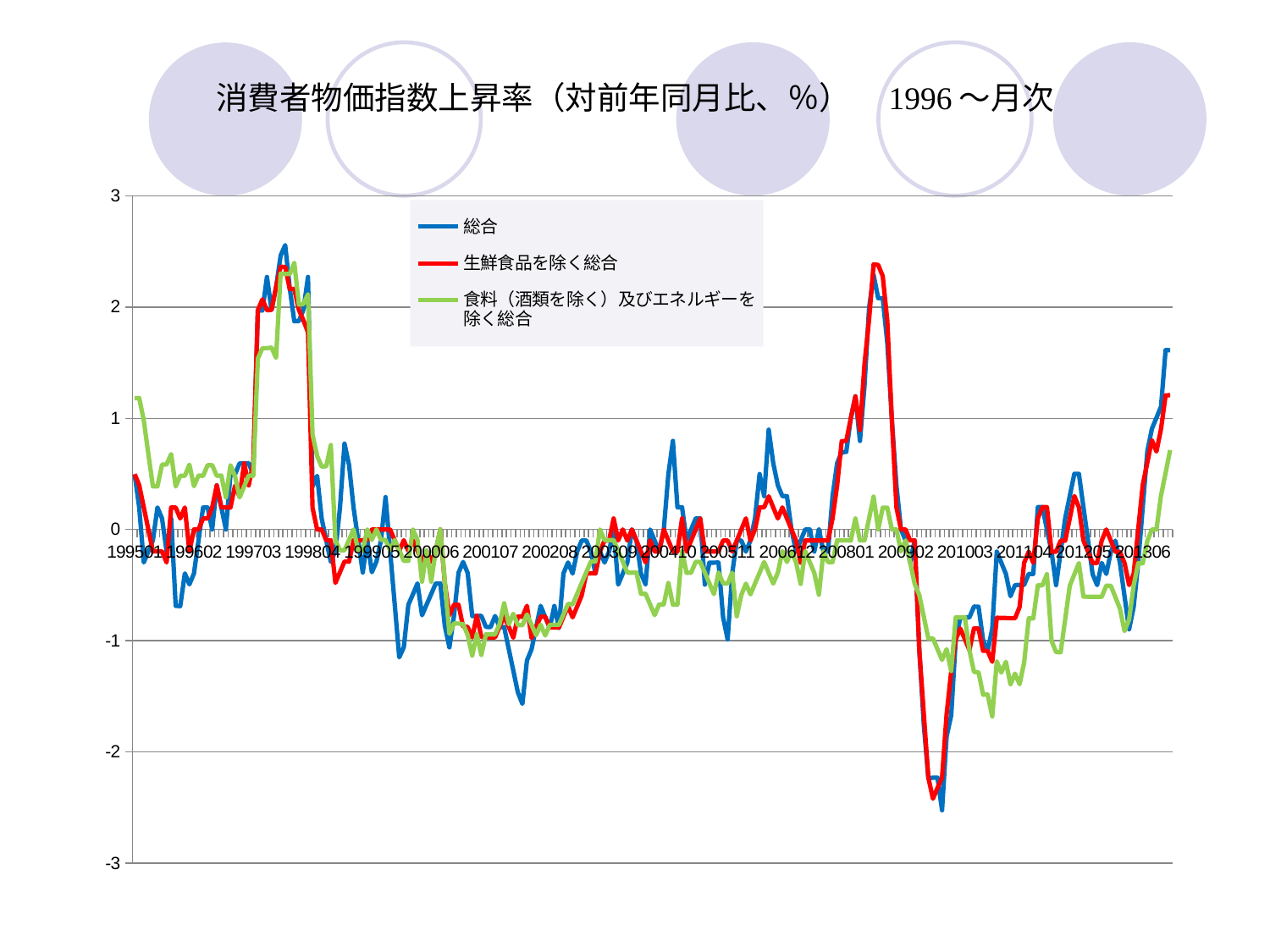

### Chart

| Category | 総合 | 生鮮食品を除く総合 | 食料（酒類を除く）及びエネルギーを除く総合 |
|---|---|---|---|
| 199501 | 0.496031746031746 | 0.49800796812749026 | 1.1799410029498554 |
| 199502 | 0.1984126984127013 | 0.398803589232309 | 1.18226600985222 |
| 199503 | -0.2964426877470329 | 0.19860973187686484 | 0.9803921568627447 |
| 199504 | -0.1972386587771232 | 0.0 | 0.6802721088435263 |
| 199505 | -0.09852216748767922 | -0.1968503937007762 | 0.3872216844143328 |
| 199506 | 0.19782393669634313 | -0.19704433497537238 | 0.3872216844143328 |
| 199507 | 0.09930486593842541 | -0.19782393669632908 | 0.5836575875486465 |
| 199508 | -0.19782393669632908 | -0.2967359050445077 | 0.5847953216374353 |
| 199509 | 0.09861932938855458 | 0.19762845849802654 | 0.6776379477250757 |
| 199510 | -0.6869479882237517 | 0.1974333662388972 | 0.3864734299516964 |
| 199511 | -0.6889763779527446 | 0.09871668311945567 | 0.4830917874396136 |
| 199512 | -0.3948667324777804 | 0.19762845849802654 | 0.4830917874396136 |
| 199601 | -0.493583415597236 | -0.1982160555004985 | 0.5830903790087406 |
| 199602 | -0.3960396039604019 | 0.0 | 0.38948393378772317 |
| 199603 | -0.09910802775025626 | 0.0 | 0.48543689320388367 |
| 199604 | 0.19762845849802654 | 0.09871668311945567 | 0.4826254826254827 |
| 199605 | 0.19723865877710914 | 0.09861932938855458 | 0.5785920925747295 |
| 199606 | 0.0 | 0.1974333662388972 | 0.5785920925747295 |
| 199607 | 0.3968253968254027 | 0.39643211100098275 | 0.48355899419729226 |
| 199608 | 0.19821605550048438 | 0.1984126984127013 | 0.4844961240310077 |
| 199609 | 0.0 | 0.19723865877710914 | 0.28846153846153566 |
| 199610 | 0.4940711462450593 | 0.19704433497537238 | 0.5774783445620737 |
| 199611 | 0.49554013875123876 | 0.3944773175542324 | 0.4807692307692308 |
| 199612 | 0.5946481665014812 | 0.2958579881656779 | 0.28846153846153566 |
| 199701 | 0.5952380952381037 | 0.5958291956305805 | 0.3864734299516964 |
| 199702 | 0.5964214711729705 | 0.39721946375371553 | 0.4849660523763337 |
| 199703 | 0.496031746031746 | 0.5946481665014812 | 0.4830917874396136 |
| 199704 | 1.9723865877712041 | 1.9723865877712041 | 1.5369836695485197 |
| 199705 | 1.968503937007874 | 2.068965517241375 | 1.6299137104506258 |
| 199706 | 2.2704837117472834 | 1.970443349753695 | 1.6299137104506258 |
| 199707 | 1.9762845849802382 | 1.974333662388944 | 1.6361886429258796 |
| 199708 | 2.176063303659744 | 2.178217821782181 | 1.542912246865954 |
| 199709 | 2.463054187192119 | 2.362204724409455 | 2.301054650047944 |
| 199710 | 2.556538839724674 | 2.3598820058996957 | 2.2966507177033546 |
| 199711 | 2.1696252465483132 | 2.161100196463657 | 2.2966507177033546 |
| 199712 | 1.8719211822660156 | 2.1632251720747333 | 2.3969319271332683 |
| 199801 | 1.8737672583826341 | 1.974333662388944 | 2.0211742059672715 |
| 199802 | 1.9762845849802382 | 1.879327398615238 | 2.027027027027037 |
| 199803 | 2.2704837117472834 | 1.773399014778322 | 2.115384615384618 |
| 199804 | 0.3868471953578256 | 0.19342359767890582 | 0.8514664143803137 |
| 199805 | 0.4826254826254827 | 0.0 | 0.660377358490569 |
| 199806 | 0.09652509652510478 | 0.0 | 0.5660377358490513 |
| 199807 | -0.09689922480620981 | -0.09680542110357636 | 0.5681818181818264 |
| 199808 | -0.290416263310743 | -0.09689922480620981 | 0.759734093067424 |
| 199809 | -0.19230769230769504 | -0.4807692307692308 | -0.09372071227742133 |
| 199810 | 0.19175455417066428 | -0.3842459173871197 | -0.18709073900842182 |
| 199811 | 0.7722007722007836 | -0.28846153846153566 | -0.18709073900842182 |
| 199812 | 0.5802707930367448 | -0.2887391722810504 | -0.09363295880149287 |
| 199901 | 0.1936108422071664 | -0.09680542110357636 | 0.0 |
| 199902 | -0.09689922480620981 | -0.09708737864077117 | -0.18921475875118537 |
| 199903 | -0.386100386100378 | -0.09680542110357636 | -0.18832391713747923 |
| 199904 | -0.09633911368014862 | -0.09652509652509111 | 0.0 |
| 199905 | -0.3842459173871197 | 0.0 | -0.09372071227742133 |
| 199906 | -0.28929604628736466 | 0.0 | 0.0 |
| 199907 | -0.0969932104752612 | 0.0 | -0.09416195856874629 |
| 199908 | 0.2912621359223273 | 0.0 | -0.09425070688029628 |
| 199909 | -0.19267822736031098 | 0.0 | -0.18761726078798194 |
| 199910 | -0.6698564593301467 | -0.09643201542913069 | -0.09372071227742133 |
| 199911 | -1.149425287356324 | -0.19286403085824771 | -0.1874414245548294 |
| 199912 | -1.0576923076923017 | -0.09652509652509111 | -0.28116213683223734 |
| 200001 | -0.6763285024154619 | -0.19379844961240597 | -0.2830188679245259 |
| 200002 | -0.5819592628515948 | -0.09718172983479931 | 0.0 |
| 200003 | -0.4844961240310077 | -0.19379844961240597 | -0.09433962264150407 |
| 200004 | -0.771456123432977 | -0.2898550724637654 | -0.4690431519699813 |
| 200005 | -0.6750241080038603 | -0.1930501930501821 | -0.18761726078798194 |
| 200006 | -0.5802707930367584 | -0.2898550724637654 | -0.4690431519699813 |
| 200007 | -0.48543689320388367 | -0.19379844961240597 | -0.18850141376059257 |
| 200008 | -0.48402710551790906 | 0.0 | 0.0 |
| 200009 | -0.8687258687258608 | -0.4830917874396136 | -0.46992481203007536 |
| 200010 | -1.0597302504816895 | -0.7722007722007698 | -0.9380863039399623 |
| 200011 | -0.7751937984496099 | -0.6763285024154619 | -0.8450704225352169 |
| 200012 | -0.38872691933917 | -0.6763285024154619 | -0.8458646616541406 |
| 200101 | -0.29182879377431653 | -0.8737864077669959 | -0.851466414380327 |
| 200102 | -0.39024390243902995 | -0.8754863813229483 | -0.9478672985781995 |
| 200103 | -0.77896786757546 | -0.9708737864077669 | -1.1331444759206826 |
| 200104 | -0.7774538386783397 | -0.7751937984496099 | -0.9425070688030162 |
| 200105 | -0.7766990291262111 | -0.9671179883945843 | -1.1278195488721825 |
| 200106 | -0.8754863813229483 | -0.9689922480620154 | -0.9425070688030162 |
| 200107 | -0.8780487804878105 | -0.9708737864077669 | -0.944287063267233 |
| 200108 | -0.7782101167315147 | -0.969932104752667 | -0.9433962264150947 |
| 200109 | -0.8763388510224007 | -0.8737864077669959 | -0.8498583569405155 |
| 200110 | -0.8763388510224007 | -0.7782101167315147 | -0.6628787878787776 |
| 200111 | -1.0742187500000084 | -0.8754863813229483 | -0.8522727272727192 |
| 200112 | -1.2682926829268266 | -0.9727626459143969 | -0.7582938388625566 |
| 200201 | -1.4634146341463417 | -0.7835455435847183 | -0.8587786259541907 |
| 200202 | -1.567091087169435 | -0.7850834151128666 | -0.8612440191387618 |
| 200203 | -1.1776251226692864 | -0.6862745098039241 | -0.7640878701050596 |
| 200204 | -1.077375122428986 | -0.9765624999999998 | -0.8563273073263479 |
| 200205 | -0.880626223091982 | -0.8789062500000058 | -0.9505703422053232 |
| 200206 | -0.6869479882237517 | -0.782778864970643 | -0.8563273073263479 |
| 200207 | -0.7874015748031469 | -0.7843137254901933 | -0.9532888465204958 |
| 200208 | -0.8823529411764759 | -0.8814887365328027 | -0.8571428571428626 |
| 200209 | -0.6876227897838928 | -0.8814887365328027 | -0.8571428571428626 |
| 200210 | -0.88408644400785 | -0.8823529411764759 | -0.8579599618684517 |
| 200211 | -0.3948667324777804 | -0.7850834151128666 | -0.7640878701050596 |
| 200212 | -0.2964426877470329 | -0.6876227897838928 | -0.668576886341932 |
| 200301 | -0.3960396039604019 | -0.7897334649555746 | -0.6737247353224286 |
| 200302 | -0.19900497512438092 | -0.6923837784371797 | -0.5791505791505739 |
| 200303 | -0.09930486593843957 | -0.5923000987166772 | -0.4812319538017323 |
| 200304 | -0.09900990099009346 | -0.3944773175542465 | -0.38387715930902677 |
| 200305 | -0.1974333662388972 | -0.394088669950745 | -0.2879078694817632 |
| 200306 | -0.39525691699605325 | -0.3944773175542465 | -0.2879078694817632 |
| 200307 | -0.1984126984127013 | -0.19762845849802654 | 0.0 |
| 200308 | -0.2967359050445077 | -0.09881422924902032 | -0.09606147934677654 |
| 200309 | -0.19782393669632908 | -0.09881422924902032 | -0.09606147934677654 |
| 200310 | 0.0 | 0.0989119683481786 | -0.09615384615384072 |
| 200311 | -0.49554013875123876 | -0.09891196834816456 | -0.19249278152069577 |
| 200312 | -0.3964321110009969 | 0.0 | -0.28846153846153566 |
| 200401 | -0.2982107355864783 | -0.09950248756218344 | -0.38759689922481205 |
| 200402 | 0.0 | 0.0 | -0.38834951456311234 |
| 200403 | -0.0994035785288214 | -0.09930486593843957 | -0.3868471953578394 |
| 200404 | -0.3964321110009969 | -0.1980198019802009 | -0.5780346820809193 |
| 200405 | -0.49455984174085094 | -0.2967359050445077 | -0.5774783445620871 |
| 200406 | 0.0 | -0.09900990099009346 | -0.6737247353224286 |
| 200407 | -0.0994035785288214 | -0.1980198019802009 | -0.769971126082783 |
| 200408 | -0.1984126984127013 | -0.19782393669632908 | -0.6730769230769258 |
| 200409 | 0.0 | 0.0 | -0.6730769230769258 |
| 200410 | 0.49554013875123876 | -0.09881422924902032 | -0.4812319538017323 |
| 200411 | 0.796812749003981 | -0.1980198019802009 | -0.6750241080038603 |
| 200412 | 0.19900497512438092 | -0.19782393669632908 | -0.6750241080038603 |
| 200501 | 0.1994017946161544 | 0.09960159362549238 | -0.19455252918288216 |
| 200502 | -0.09970089730807018 | -0.1992031872509989 | -0.3898635477582764 |
| 200503 | 0.0 | -0.0994035785288214 | -0.38834951456311234 |
| 200504 | 0.09950248756218344 | 0.0 | -0.2906976744186019 |
| 200505 | 0.09940357852883552 | 0.09920634920635771 | -0.290416263310743 |
| 200506 | -0.496031746031746 | -0.1982160555004985 | -0.38759689922481205 |
| 200507 | -0.29850746268656436 | -0.1984126984127013 | -0.4849660523763337 |
| 200508 | -0.2982107355864783 | -0.1982160555004985 | -0.5808325266214853 |
| 200509 | -0.29732408325075493 | -0.19782393669632908 | -0.387221684414319 |
| 200510 | -0.7889546351084927 | -0.09891196834816456 | -0.48355899419729226 |
| 200511 | -0.9881422924901186 | -0.09920634920634357 | -0.48543689320388367 |
| 200512 | -0.39721946375372974 | -0.1982160555004985 | -0.38834951456311234 |
| 200601 | -0.09950248756218344 | -0.09950248756218344 | -0.7797270955165668 |
| 200602 | -0.09980039920160533 | 0.0 | -0.5870841487279921 |
| 200603 | -0.19900497512438092 | 0.09950248756218344 | -0.48732943469785606 |
| 200604 | -0.0994035785288214 | -0.09920634920634357 | -0.5830903790087545 |
| 200605 | 0.09930486593842541 | 0.0 | -0.48543689320388367 |
| 200606 | 0.4985044865403789 | 0.19860973187686484 | -0.3891050583657506 |
| 200607 | 0.29940119760478767 | 0.19880715705765692 | -0.2923976608187108 |
| 200608 | 0.8973080757726876 | 0.2979145978152904 | -0.38948393378773694 |
| 200609 | 0.5964214711729705 | 0.19821605550048438 | -0.48590864917395543 |
| 200610 | 0.39761431411531395 | 0.09900990099009346 | -0.38872691933917 |
| 200611 | 0.29940119760478767 | 0.19860973187686484 | -0.19512195121951487 |
| 200612 | 0.2991026919242247 | 0.09930486593842541 | -0.2923976608187108 |
| 200701 | 0.0 | 0.0 | -0.19646365422397138 |
| 200702 | -0.19980019980018843 | -0.09980039920160533 | -0.29527559055117825 |
| 200703 | -0.09970089730807018 | -0.2982107355864783 | -0.4897159647404508 |
| 200704 | 0.0 | -0.09930486593843957 | -0.1955034213098757 |
| 200705 | 0.0 | -0.09910802775025626 | -0.2926829268292657 |
| 200706 | -0.1984126984127013 | -0.09910802775025626 | -0.39062500000000566 |
| 200707 | 0.0 | -0.09920634920634357 | -0.5865102639296128 |
| 200708 | -0.19762845849802654 | -0.09900990099009346 | -0.1955034213098757 |
| 200709 | -0.19762845849802654 | -0.09891196834816456 | -0.2929687500000112 |
| 200710 | 0.2970297029702944 | 0.0989119683481786 | -0.2926829268292657 |
| 200711 | 0.5970149253731285 | 0.39643211100098275 | -0.09775171065493088 |
| 200712 | 0.6958250497017922 | 0.793650793650791 | -0.09775171065493088 |
| 200801 | 0.6972111553784749 | 0.796812749003981 | -0.09842519685038814 |
| 200802 | 1.001001001001001 | 0.9990009990009988 | -0.0987166831194416 |
| 200803 | 1.1976047904191636 | 1.1964107676969125 | 0.09842519685040217 |
| 200804 | 0.7960199004975097 | 0.894632206759449 | -0.09794319294808454 |
| 200805 | 1.2896825396825373 | 1.488095238095238 | -0.09784735812133911 |
| 200806 | 1.9880715705765417 | 1.8849206349206407 | 0.09803921568626894 |
| 200807 | 2.2885572139303463 | 2.3833167825223374 | 0.29498525073746046 |
| 200808 | 2.0792079207920735 | 2.378592666005938 | 0.0 |
| 200809 | 2.0792079207920735 | 2.277227722772276 | 0.19588638589618304 |
| 200810 | 1.678183613030605 | 1.877470355731217 | 0.19569471624266419 |
| 200811 | 0.9891196834817014 | 0.9871668311944718 | 0.0 |
| 200812 | 0.39486673247779447 | 0.19685039370079024 | 0.0 |
| 200901 | 0.0 | 0.0 | -0.19704433497537238 |
| 200902 | -0.09910802775025626 | 0.0 | -0.09881422924902032 |
| 200903 | -0.29585798816569187 | -0.09852216748767922 | -0.29498525073746046 |
| 200904 | -0.0987166831194416 | -0.09852216748767922 | -0.49019607843137253 |
| 200905 | -1.077375122428986 | -1.0752688172042952 | -0.5876591576885354 |
| 200906 | -1.754385964912279 | -1.65530671859786 | -0.7835455435847183 |
| 200907 | -2.23735408560311 | -2.230843840931133 | -0.9803921568627447 |
| 200908 | -2.230843840931133 | -2.420135527589545 | -0.9794319294809012 |
| 200909 | -2.230843840931133 | -2.323330106485956 | -1.0752688172042952 |
| 200910 | -2.5242718446601886 | -2.230843840931133 | -1.1718750000000027 |
| 200911 | -1.860920666013704 | -1.6617790811339226 | -1.0763209393346462 |
| 200912 | -1.6715830875122937 | -1.277013752455793 | -1.2720156555772966 |
| 201001 | -0.9891196834817014 | -0.9881422924901186 | -0.7897334649555746 |
| 201002 | -0.793650793650791 | -0.8902077151335227 | -0.7912957467853582 |
| 201003 | -0.7912957467853582 | -0.9861932938856015 | -0.7889546351084927 |
| 201004 | -0.7905138339920921 | -1.08481262327417 | -1.083743842364526 |
| 201005 | -0.6930693069306959 | -0.8893280632411124 | -1.2807881773398988 |
| 201006 | -0.6944444444444475 | -0.8910891089108968 | -1.2833168805528106 |
| 201007 | -0.9950248756218909 | -1.0912698412698356 | -1.4851485148514851 |
| 201008 | -1.0912698412698356 | -1.0912698412698356 | -1.4836795252225519 |
| 201009 | -0.8928571428571345 | -1.1892963330029758 | -1.6798418972332039 |
| 201010 | -0.1992031872509989 | -0.793650793650791 | -1.185770750988145 |
| 201011 | -0.29940119760478767 | -0.7952286282306137 | -1.2858555885262095 |
| 201012 | -0.4000000000000057 | -0.7960199004975097 | -1.1892963330029758 |
| 201101 | -0.5994005994005938 | -0.7984031936127717 | -1.3930348258706524 |
| 201102 | -0.5 | -0.7984031936127717 | -1.2961116650049818 |
| 201103 | -0.4985044865403789 | -0.697211155378489 | -1.39165009940357 |
| 201104 | -0.49800796812749026 | -0.2991026919242247 | -1.1952191235059793 |
| 201105 | -0.39880358923229486 | -0.1994017946161544 | -0.7984031936127717 |
| 201106 | -0.39960039960039123 | -0.2997002997002969 | -0.7999999999999975 |
| 201107 | 0.20100502512563098 | 0.10030090270811867 | -0.5025125628140701 |
| 201108 | 0.2006018054162516 | 0.2006018054162516 | -0.5020080321285145 |
| 201109 | 0.0 | 0.2006018054162516 | -0.40201005025126196 |
| 201110 | -0.19960079840319642 | -0.20000000000000281 | -1.0 |
| 201111 | -0.5005005005005005 | -0.20040080160320925 | -1.1022044088176297 |
| 201112 | -0.20080321285139427 | -0.10030090270813292 | -1.1033099297893767 |
| 201201 | 0.10050251256280836 | -0.1006036217303909 | -0.8072653884964652 |
| 201202 | 0.30150753768843935 | 0.10060362173037661 | -0.5050505050505051 |
| 201203 | 0.501002004008016 | 0.3009027081243704 | -0.4032258064516186 |
| 201204 | 0.5005005005005005 | 0.20000000000000281 | -0.3024193548387068 |
| 201205 | 0.2002002002001888 | -0.09990009990009426 | -0.6036217303823027 |
| 201206 | -0.10030090270813292 | -0.20040080160320925 | -0.6048387096774279 |
| 201207 | -0.4012036108325032 | -0.3006012024048068 | -0.6060606060606005 |
| 201208 | -0.5005005005005005 | -0.30030030030031185 | -0.6054490413723455 |
| 201209 | -0.30030030030031185 | -0.10010010010010863 | -0.6054490413723455 |
| 201210 | -0.4000000000000057 | 0.0 | -0.5050505050505051 |
| 201211 | -0.2012072434607675 | -0.10040160642569709 | -0.506585612968592 |
| 201212 | -0.1006036217303909 | -0.20080321285139427 | -0.6085192697768705 |
| 201301 | -0.30120481927710574 | -0.2014098690835879 | -0.7121057985757917 |
| 201302 | -0.6012024048096135 | -0.30150753768843935 | -0.9137055837563508 |
| 201303 | -0.8973080757726735 | -0.5 | -0.8097165991902805 |
| 201304 | -0.697211155378489 | -0.3992015968063929 | -0.5055611729019207 |
| 201305 | -0.2997002997002969 | 0.0 | -0.3036437246963533 |
| 201306 | 0.2008032128514085 | 0.401606425702817 | -0.30425963488843527 |
| 201307 | 0.7049345417925504 | 0.6030150753768789 | -0.10162601626017129 |
| 201308 | 0.9054325955734318 | 0.8032128514056336 | 0.0 |
| 201309 | 1.0040160642570286 | 0.7014028056112254 | 0.0 |
| 201310 | 1.1044176706827402 | 0.9018036072144346 | 0.304568527918779 |
| 201311 | 1.6129032258064457 | 1.206030150753772 | 0.5091649694501016 |
| 201312 | 1.6112789526686895 | 1.207243460764576 | 0.7142857142857174 |